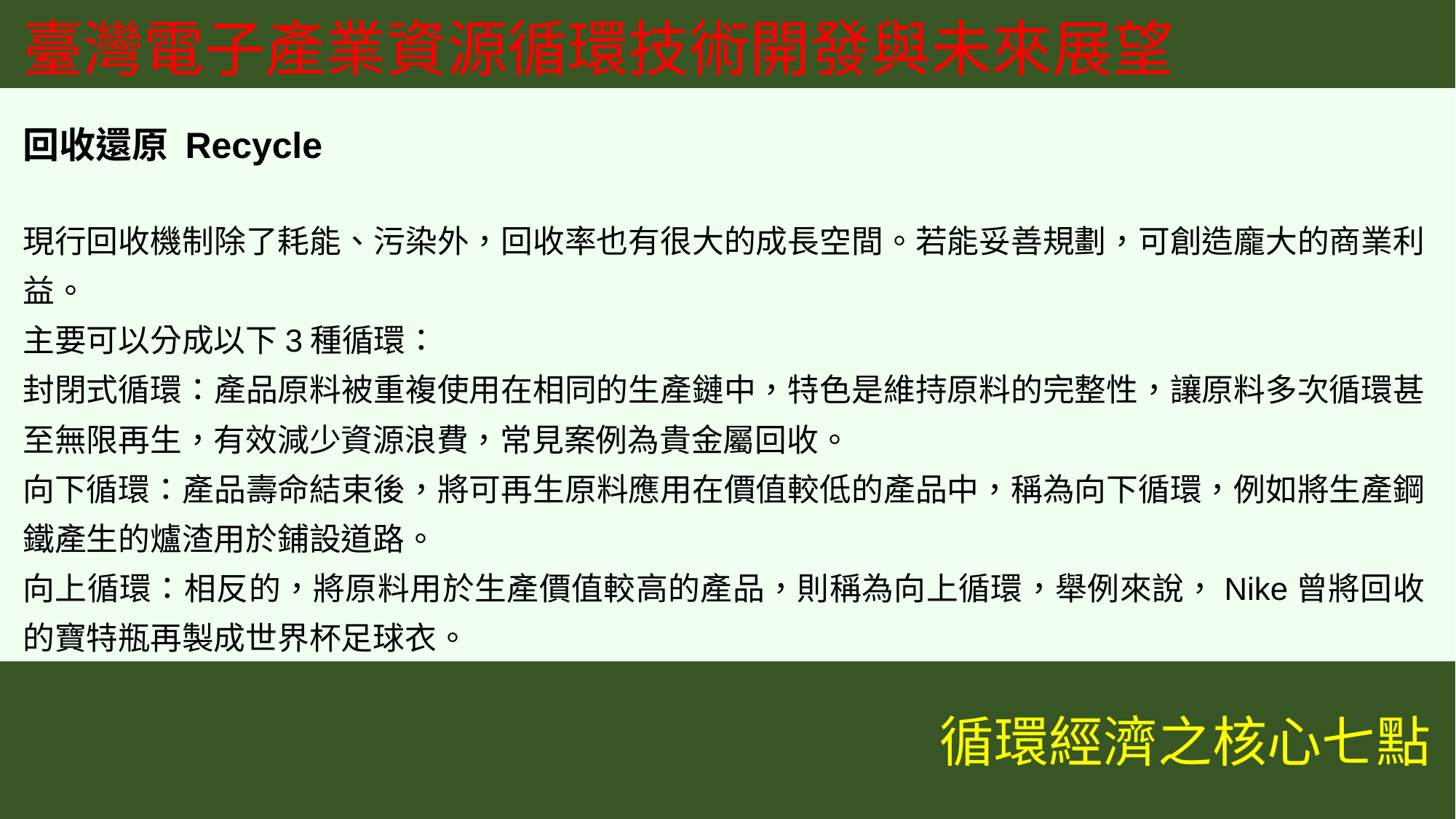

臺灣電子產業資源循環技術開發與未來展望
回收還原 Recycle

現行回收機制除了耗能、污染外，回收率也有很大的成長空間。若能妥善規劃，可創造龐大的商業利益。
主要可以分成以下3種循環：
封閉式循環：產品原料被重複使用在相同的生產鏈中，特色是維持原料的完整性，讓原料多次循環甚至無限再生，有效減少資源浪費，常見案例為貴金屬回收。
向下循環：產品壽命結束後，將可再生原料應用在價值較低的產品中，稱為向下循環，例如將生產鋼鐵產生的爐渣用於鋪設道路。
向上循環：相反的，將原料用於生產價值較高的產品，則稱為向上循環，舉例來說，Nike曾將回收的寶特瓶再製成世界杯足球衣。
循環經濟之核心七點